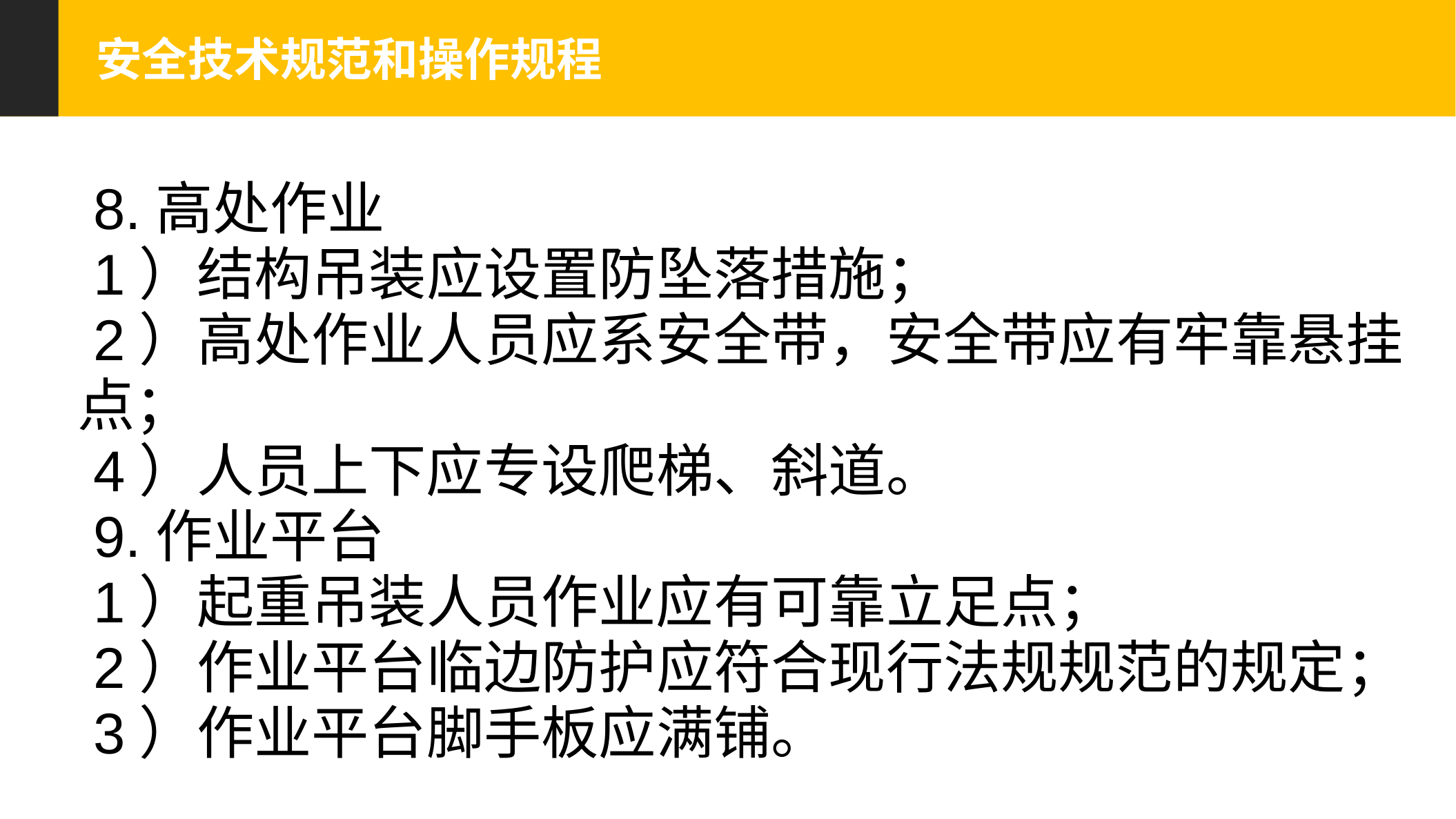

安全技术规范和操作规程
 8.高处作业
 1）结构吊装应设置防坠落措施；
 2）高处作业人员应系安全带，安全带应有牢靠悬挂点；
 4）人员上下应专设爬梯、斜道。
 9.作业平台
 1）起重吊装人员作业应有可靠立足点；
 2）作业平台临边防护应符合现行法规规范的规定；
 3）作业平台脚手板应满铺。